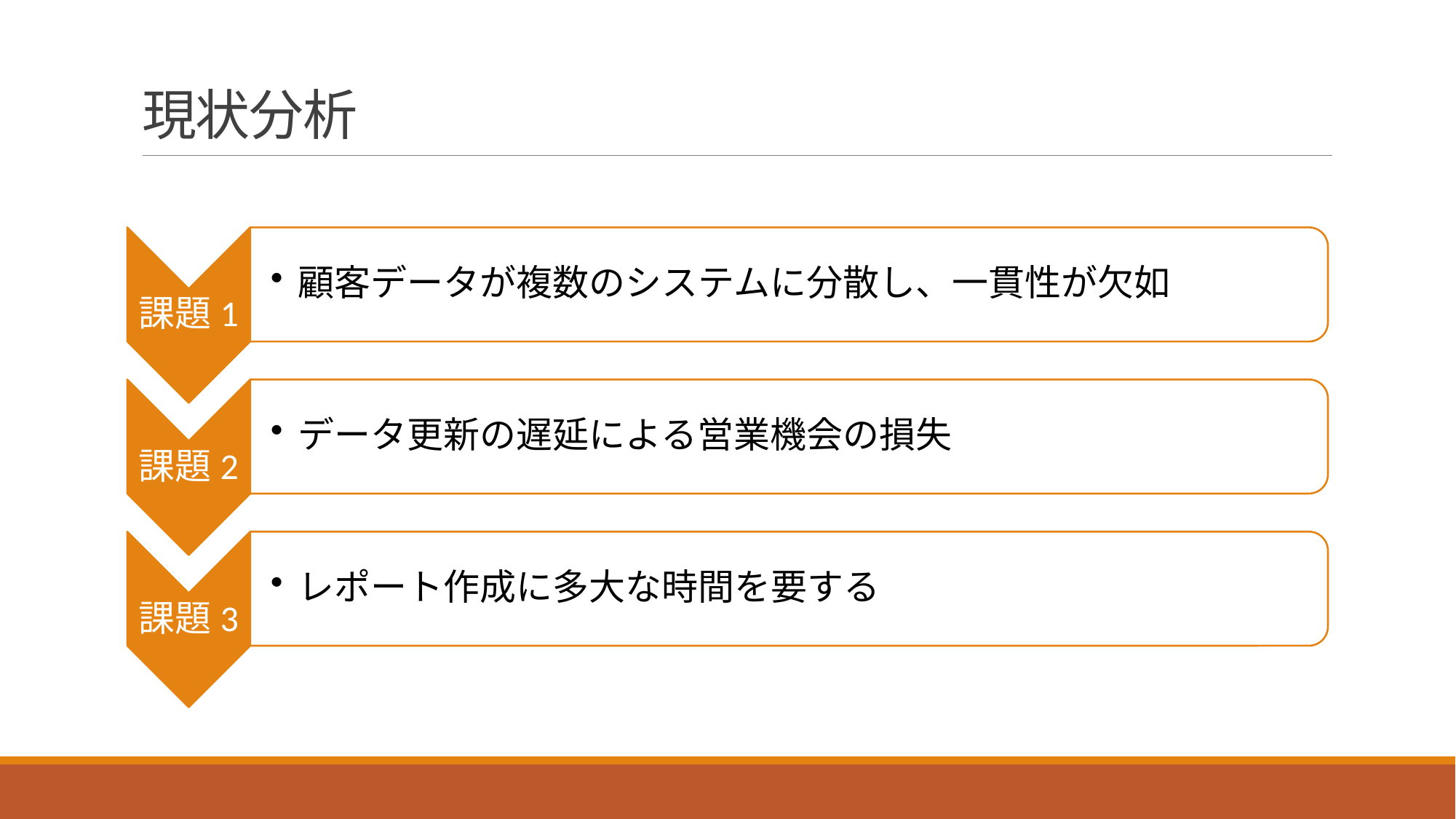

# 現状分析
課題1
顧客データが複数のシステムに分散し、一貫性が欠如
課題2
データ更新の遅延による営業機会の損失
課題3
レポート作成に多大な時間を要する